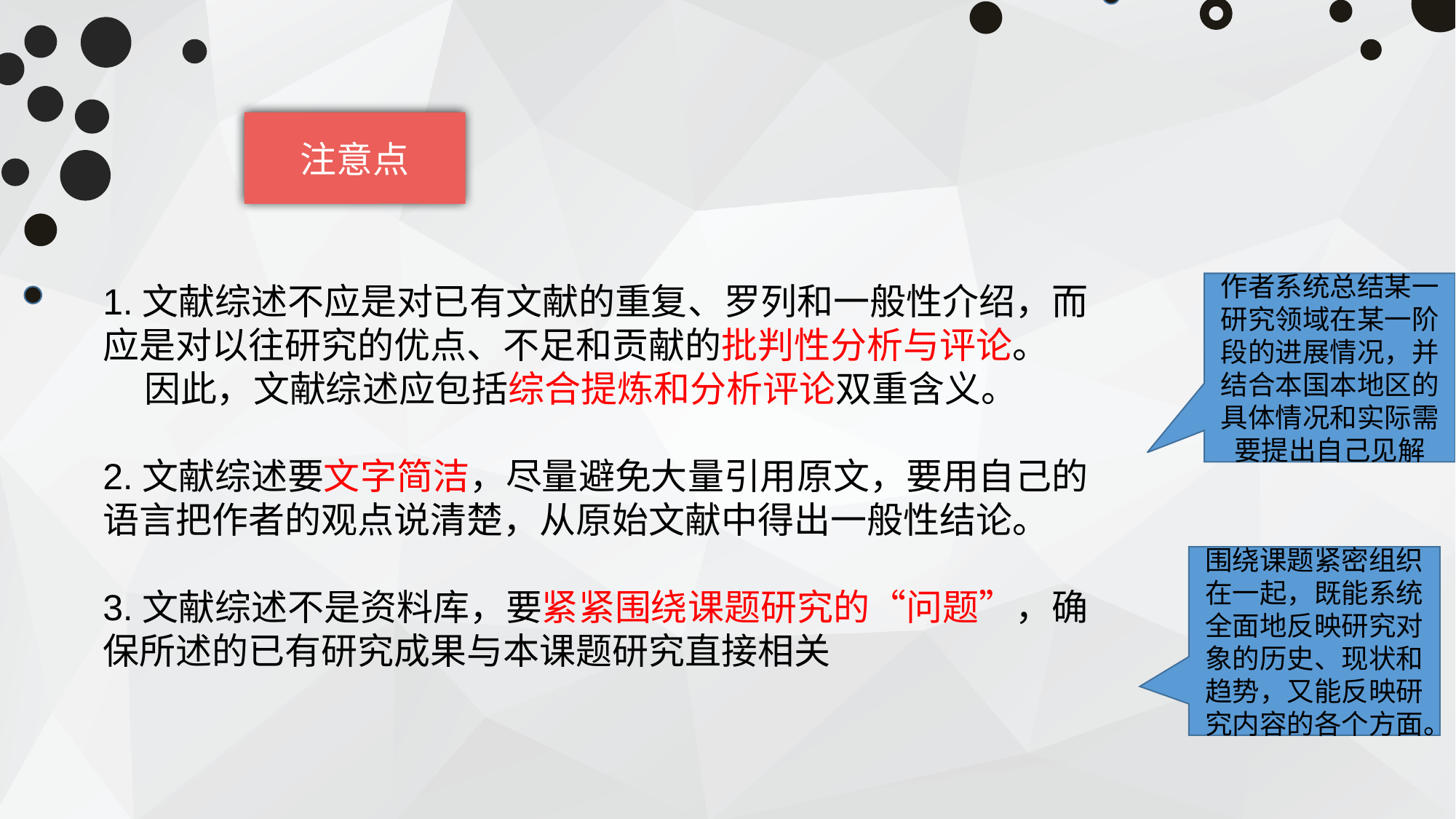

注意点

1.文献综述不应是对已有文献的重复、罗列和一般性介绍，而应是对以往研究的优点、不足和贡献的批判性分析与评论。
    因此，文献综述应包括综合提炼和分析评论双重含义。

2.文献综述要文字简洁，尽量避免大量引用原文，要用自己的语言把作者的观点说清楚，从原始文献中得出一般性结论。

3.文献综述不是资料库，要紧紧围绕课题研究的“问题”，确保所述的已有研究成果与本课题研究直接相关

作者系统总结某一研究领域在某一阶段的进展情况，并结合本国本地区的具体情况和实际需要提出自己见解

围绕课题紧密组织在一起，既能系统全面地反映研究对象的历史、现状和趋势，又能反映研究内容的各个方面。